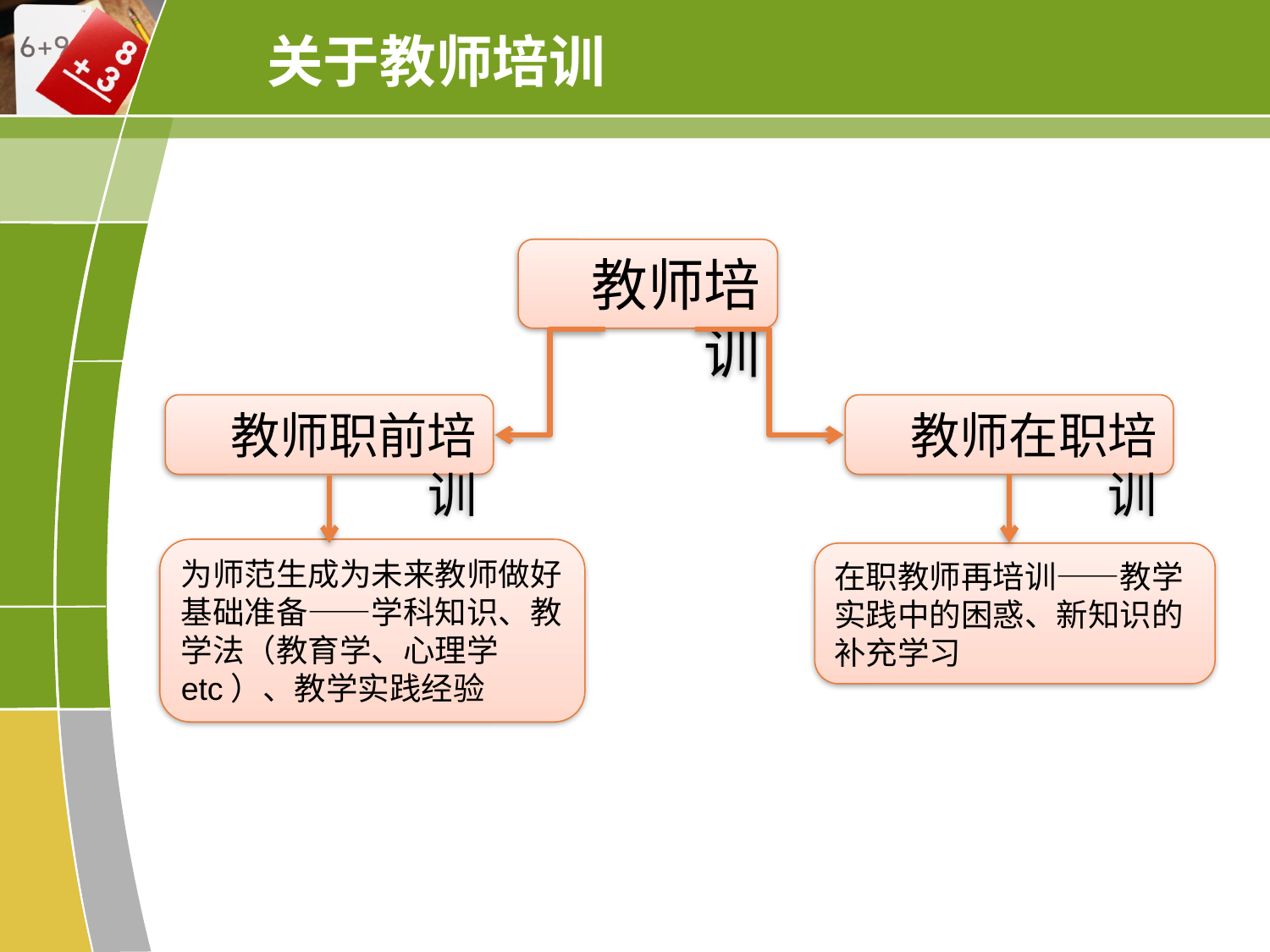

关于教师培训
教师培训
教师职前培训
教师在职培训
为师范生成为未来教师做好基础准备——学科知识、教学法（教育学、心理学etc）、教学实践经验
在职教师再培训——教学实践中的困惑、新知识的补充学习